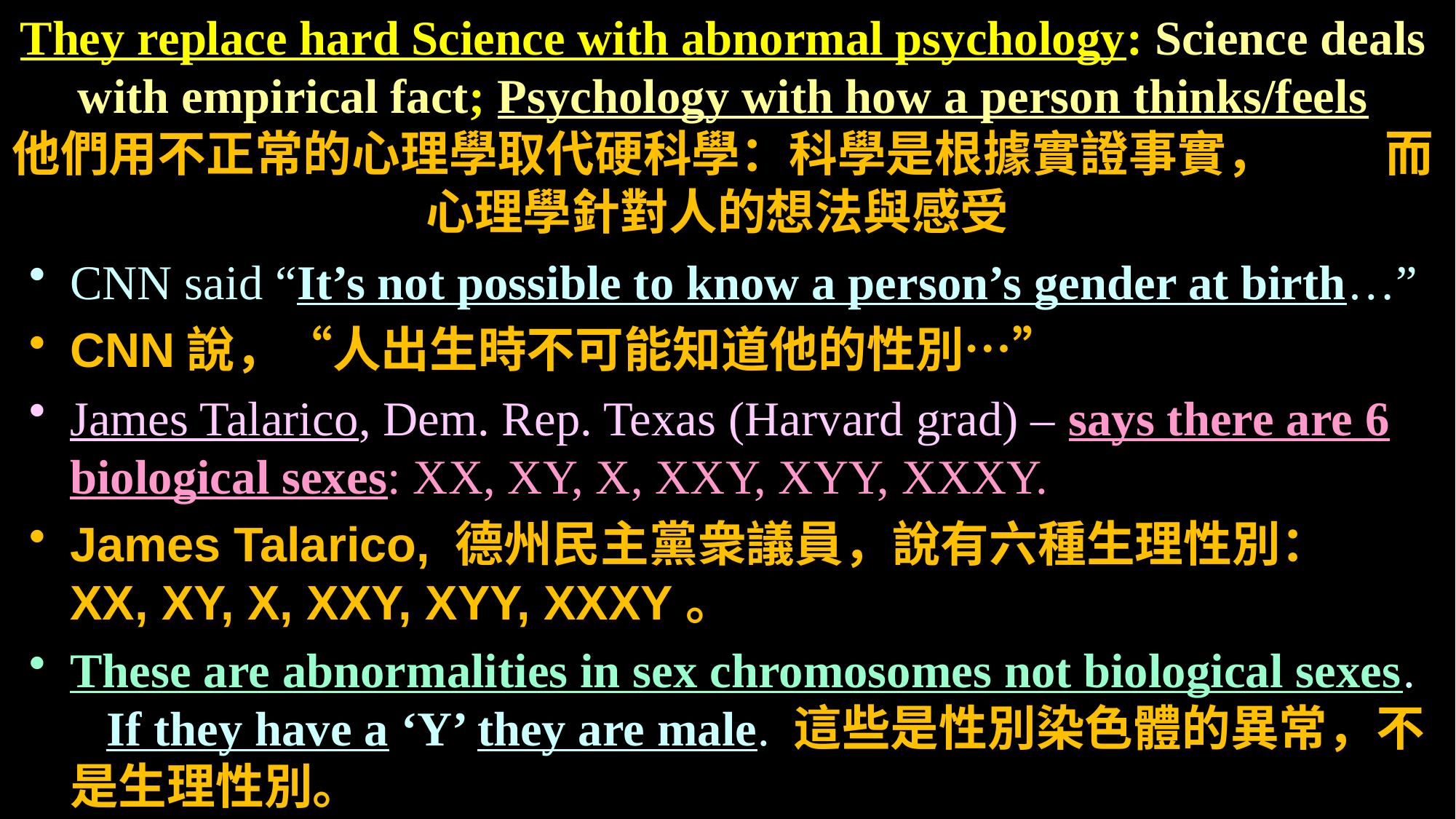

# They replace hard Science with abnormal psychology: Science deals with empirical fact; Psychology with how a person thinks/feels 他們用不正常的心理學取代硬科學：科學是根據實證事實，          而心理學針對人的想法與感受
CNN said “It’s not possible to know a person’s gender at birth…”
CNN說，“人出生時不可能知道他的性別…”
James Talarico, Dem. Rep. Texas (Harvard grad) – says there are 6 biological sexes: XX, XY, X, XXY, XYY, XXXY.
James Talarico, 德州民主黨衆議員，說有六種生理性別：       XX, XY, X, XXY, XYY, XXXY。
These are abnormalities in sex chromosomes not biological sexes.     If they have a ‘Y’ they are male. 這些是性別染色體的異常，不是生理性別。